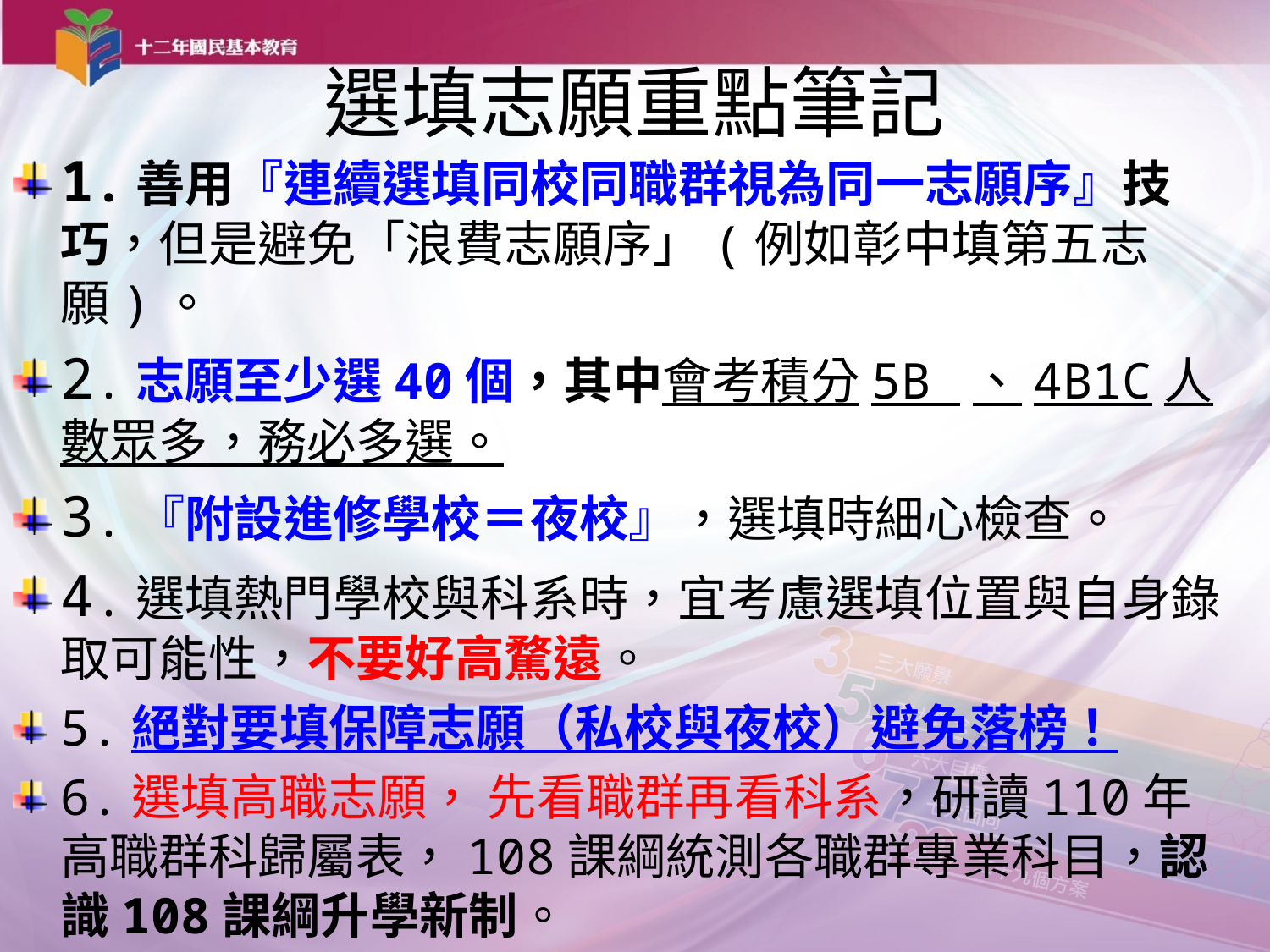

# 選填志願重點筆記
1.善用『連續選填同校同職群視為同一志願序』技巧，但是避免「浪費志願序」(例如彰中填第五志願)。
2.志願至少選40個，其中會考積分5B 、4B1C人數眾多，務必多選。
3.『附設進修學校＝夜校』，選填時細心檢查。
4.選填熱門學校與科系時，宜考慮選填位置與自身錄取可能性，不要好高騖遠。
5.絕對要填保障志願（私校與夜校）避免落榜！
6.選填高職志願， 先看職群再看科系，研讀110年高職群科歸屬表，108課綱統測各職群專業科目，認識108課綱升學新制。